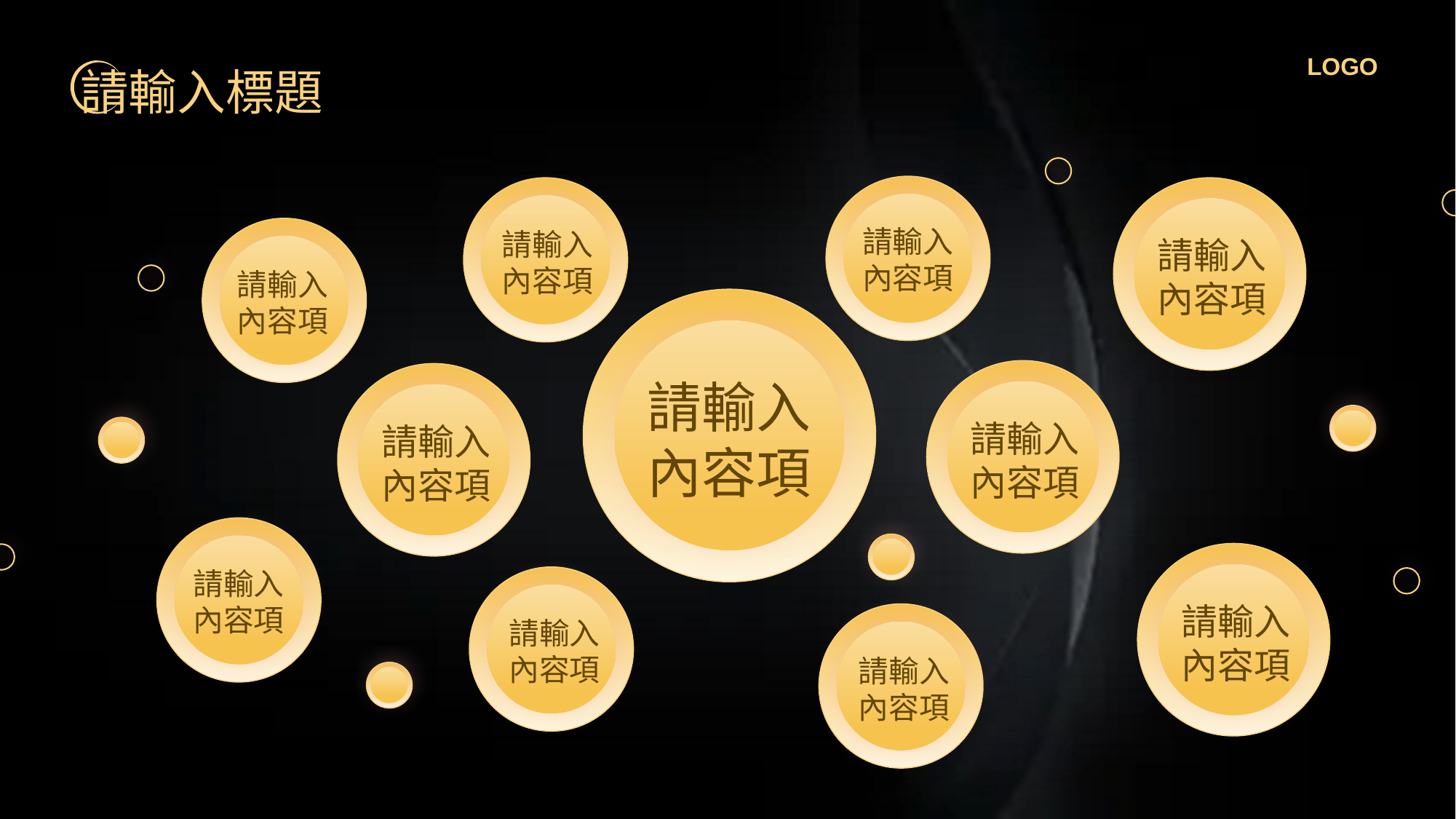

LOGO
請輸入標題

請輸入
內容項

請輸入
內容項

請輸入
內容項

請輸入
內容項

請輸入
內容項

請輸入
內容項
請輸入
內容項

請輸入
內容項

請輸入
內容項

請輸入
內容項

請輸入
內容項